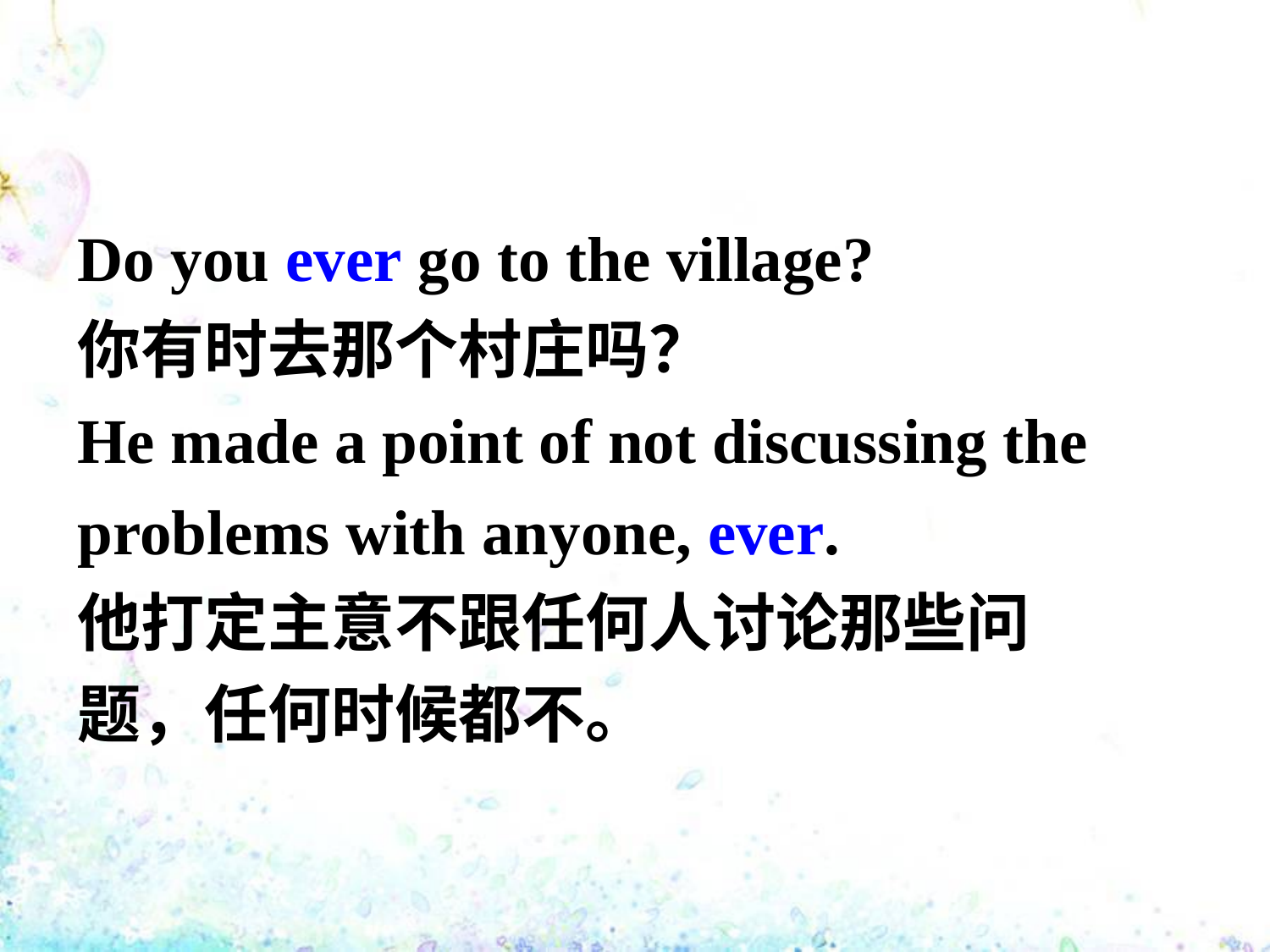

Do you ever go to the village?
你有时去那个村庄吗？
He made a point of not discussing the problems with anyone, ever.
他打定主意不跟任何人讨论那些问题，任何时候都不。